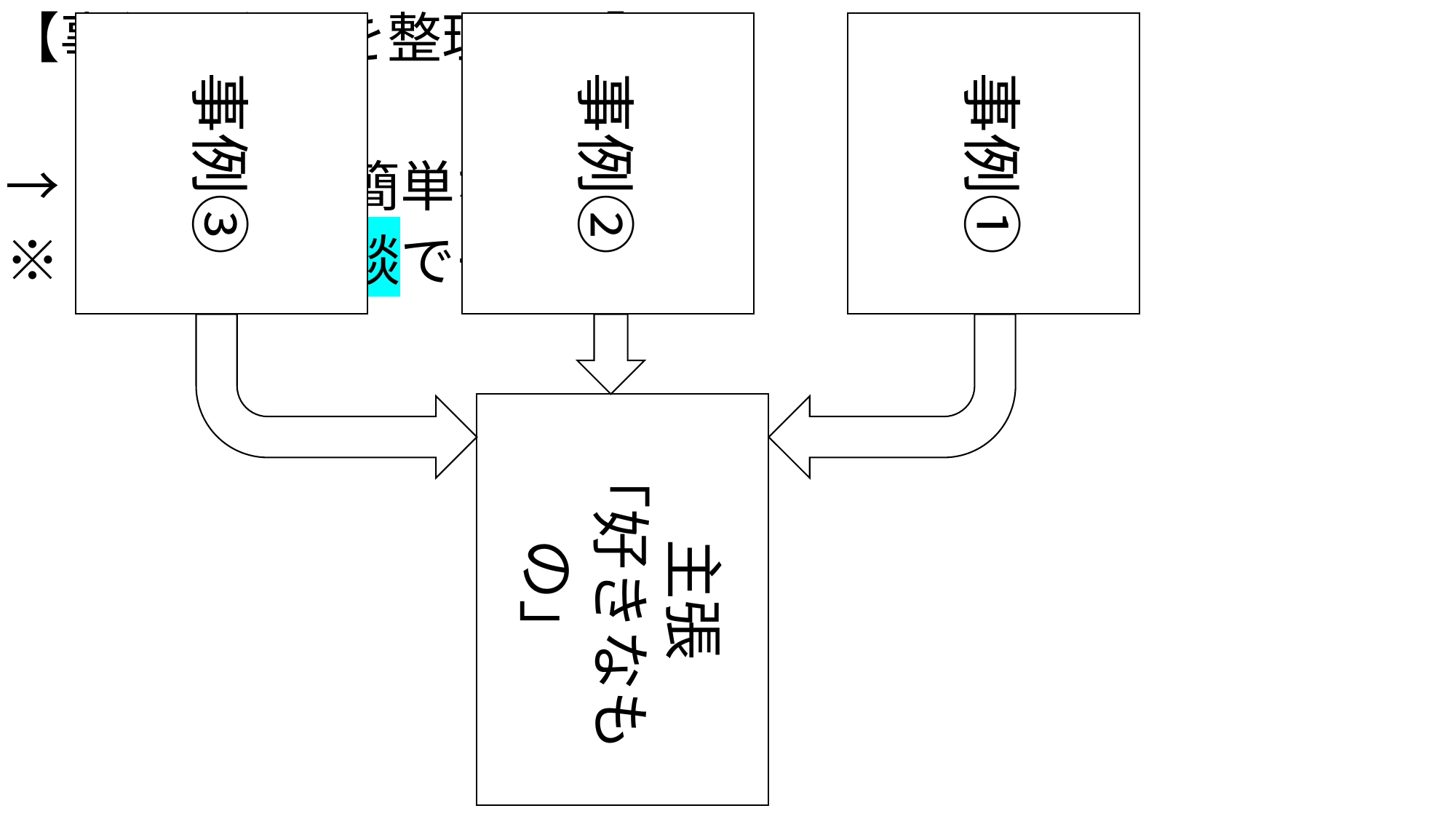

【事例と主張を整理する】

→「帰納」（簡単な例で実践）
※事例は体験談でもよい。
事例③
事例②
事例①

主張
「好きなもの」